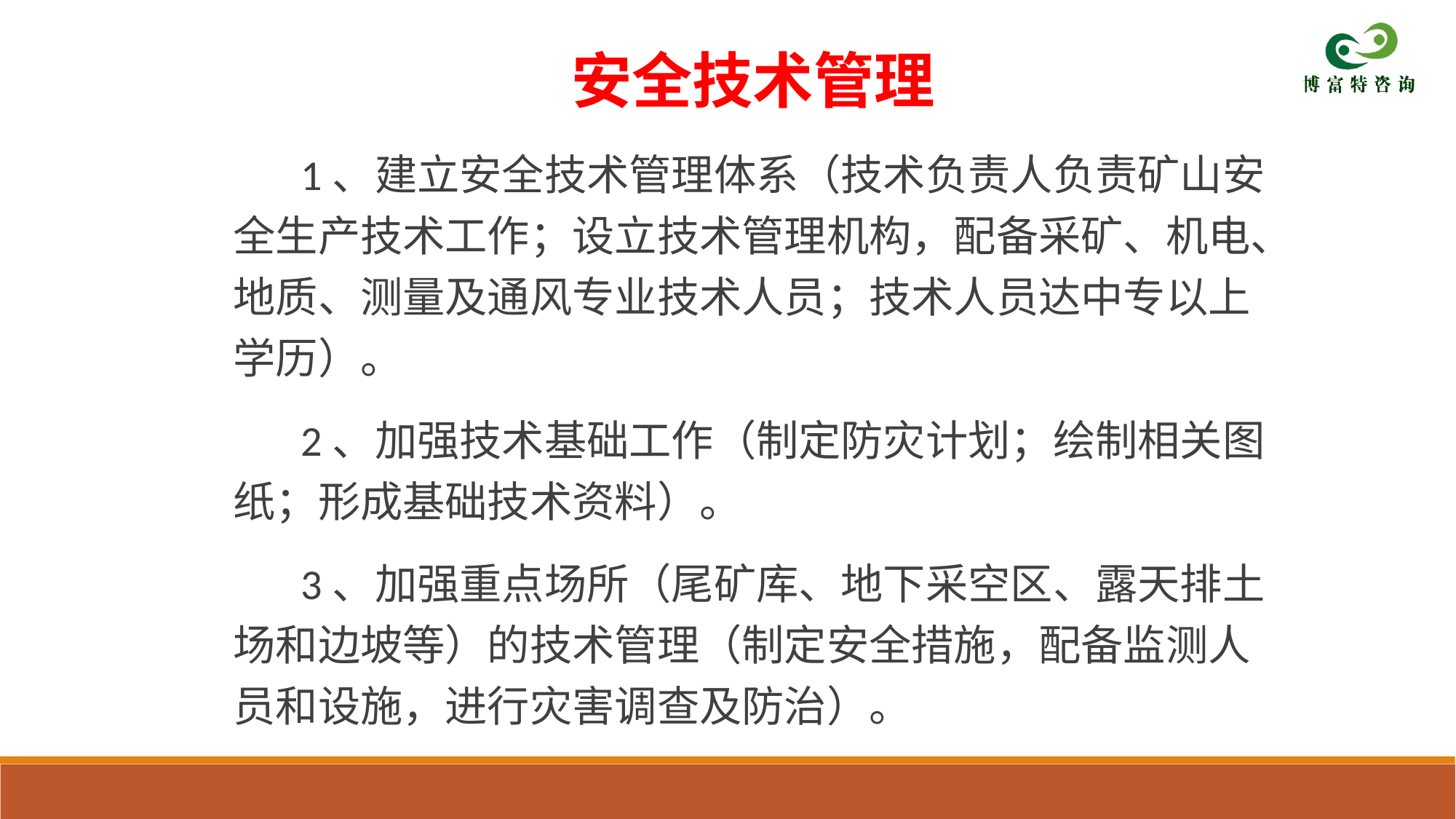

安全技术管理
       1、建立安全技术管理体系（技术负责人负责矿山安全生产技术工作；设立技术管理机构，配备采矿、机电、地质、测量及通风专业技术人员；技术人员达中专以上学历）。
       2、加强技术基础工作（制定防灾计划；绘制相关图纸；形成基础技术资料）。
       3、加强重点场所（尾矿库、地下采空区、露天排土场和边坡等）的技术管理（制定安全措施，配备监测人员和设施，进行灾害调查及防治）。